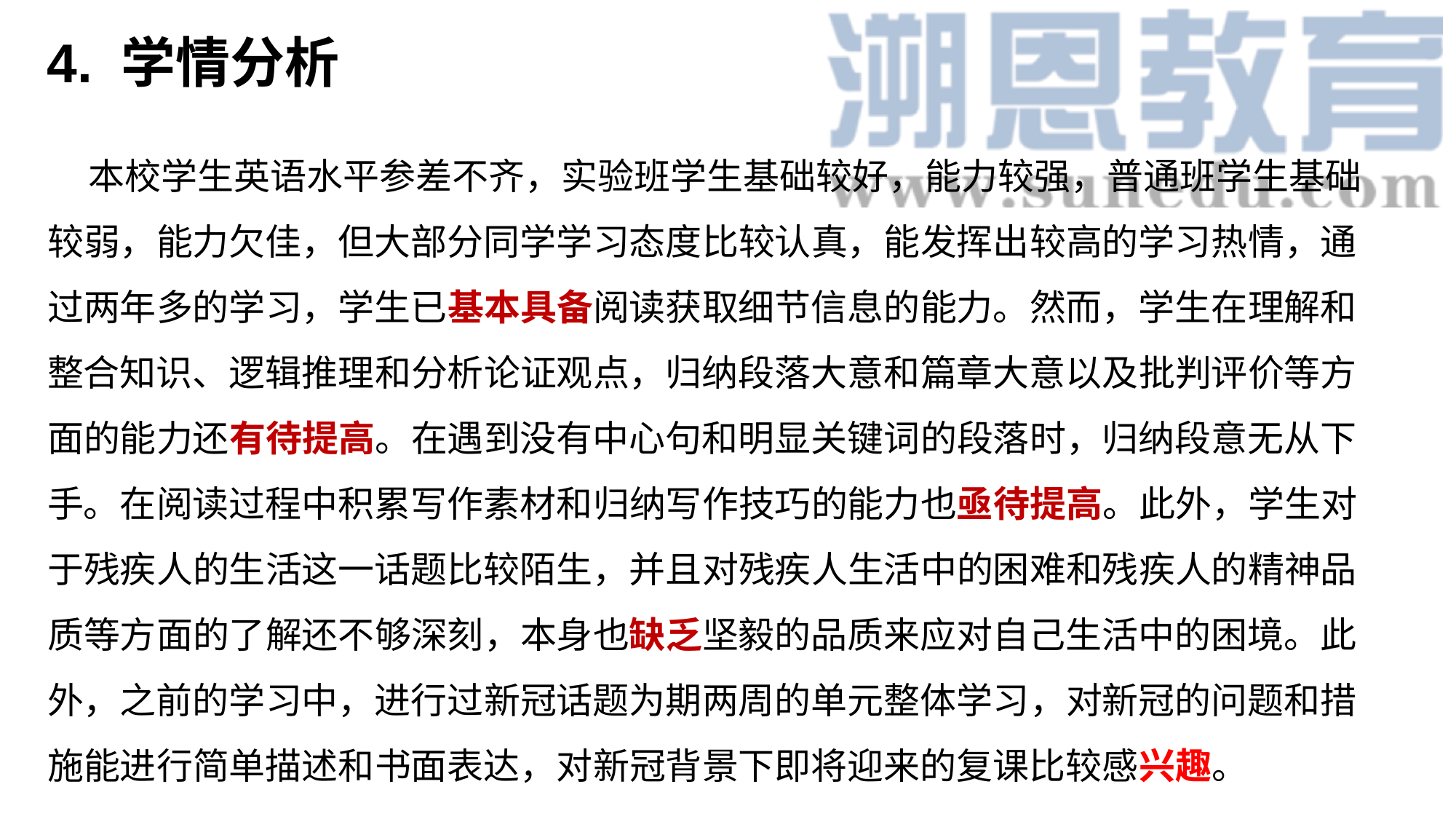

4. 学情分析
    本校学生英语水平参差不齐，实验班学生基础较好，能力较强，普通班学生基础较弱，能力欠佳，但大部分同学学习态度比较认真，能发挥出较高的学习热情，通过两年多的学习，学生已基本具备阅读获取细节信息的能力。然而，学生在理解和整合知识、逻辑推理和分析论证观点，归纳段落大意和篇章大意以及批判评价等方面的能力还有待提高。在遇到没有中心句和明显关键词的段落时，归纳段意无从下手。在阅读过程中积累写作素材和归纳写作技巧的能力也亟待提高。此外，学生对于残疾人的生活这一话题比较陌生，并且对残疾人生活中的困难和残疾人的精神品质等方面的了解还不够深刻，本身也缺乏坚毅的品质来应对自己生活中的困境。此外，之前的学习中，进行过新冠话题为期两周的单元整体学习，对新冠的问题和措施能进行简单描述和书面表达，对新冠背景下即将迎来的复课比较感兴趣。